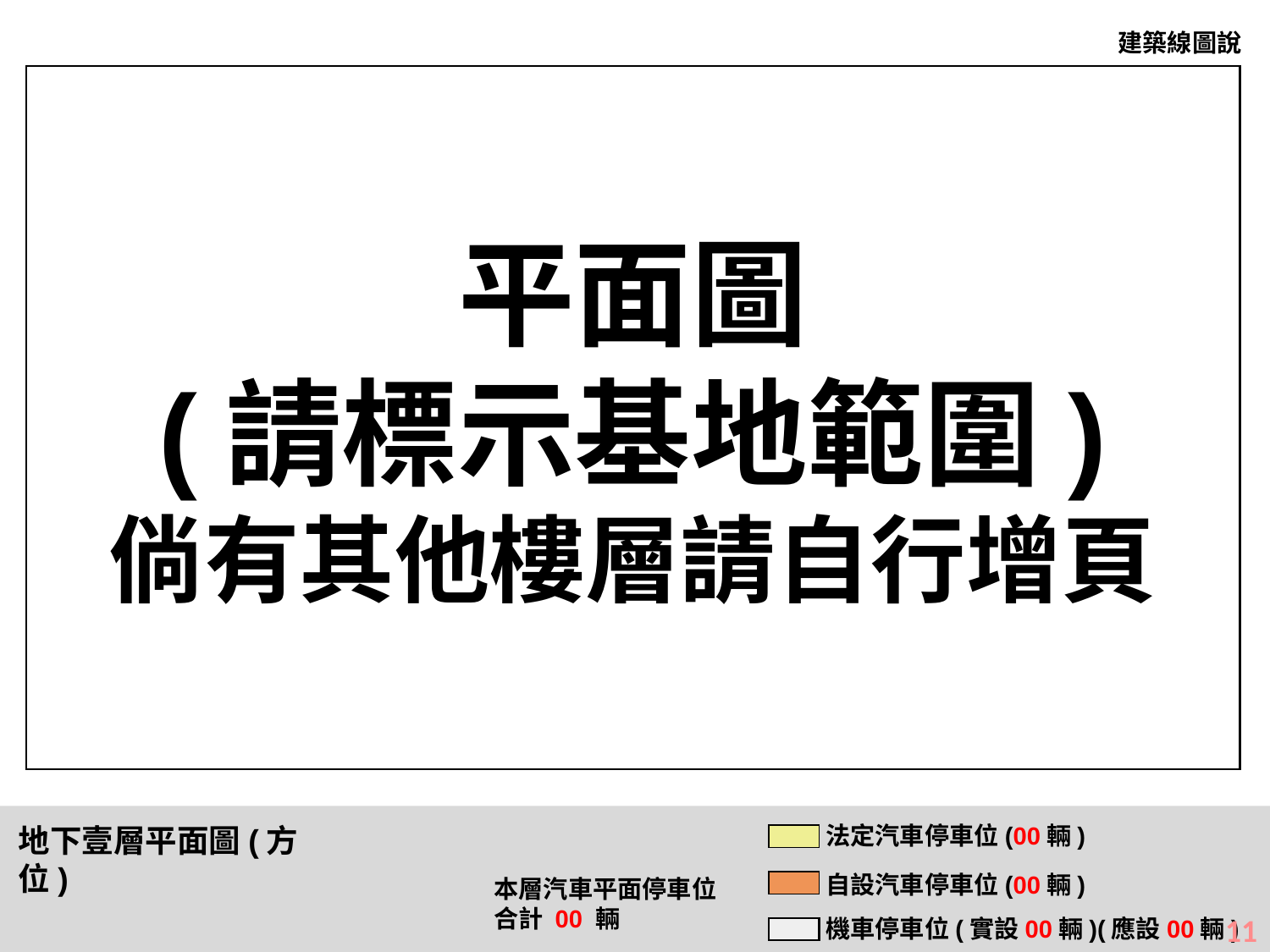

建築線圖說
平面圖
(請標示基地範圍)
倘有其他樓層請自行增頁

法定汽車停車位(00輛)
地下壹層平面圖(方位)

自設汽車停車位(00輛)
本層汽車平面停車位
合計 00 輛
11

機車停車位(實設00輛)(應設00輛)